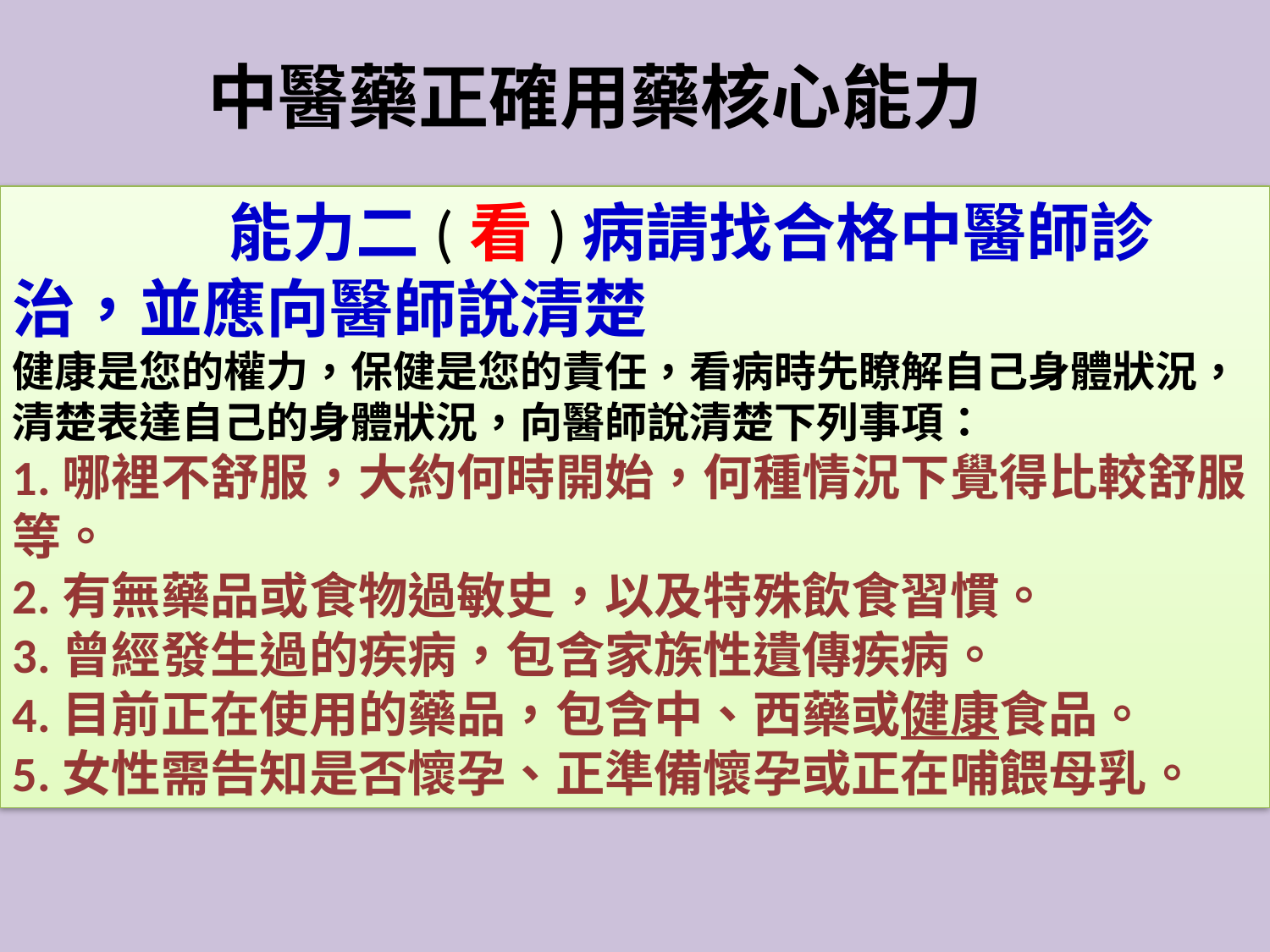

中醫藥正確用藥核心能力
              能力二(看)病請找合格中醫師診治，並應向醫師說清楚
健康是您的權力，保健是您的責任，看病時先瞭解自己身體狀況，清楚表達自己的身體狀況，向醫師說清楚下列事項：
1.哪裡不舒服，大約何時開始，何種情況下覺得比較舒服等。
2.有無藥品或食物過敏史，以及特殊飲食習慣。
3.曾經發生過的疾病，包含家族性遺傳疾病。
4.目前正在使用的藥品，包含中、西藥或健康食品。
5.女性需告知是否懷孕、正準備懷孕或正在哺餵母乳。
#